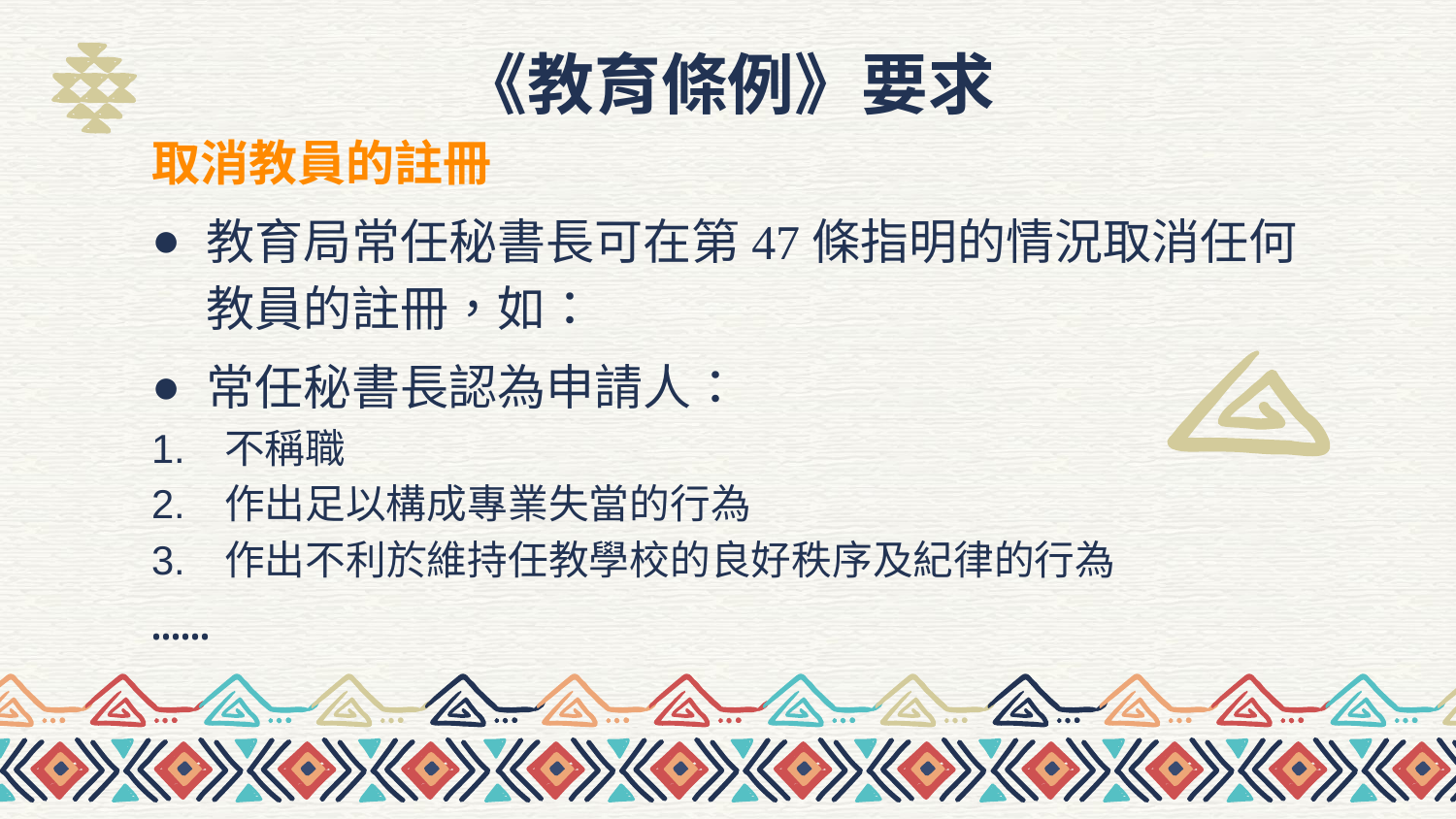

# 《教育條例》要求
取消教員的註冊
教育局常任秘書長可在第47條指明的情況取消任何教員的註冊，如：
常任秘書長認為申請人：
不稱職
作出足以構成專業失當的行為
作出不利於維持任教學校的良好秩序及紀律的行為
……